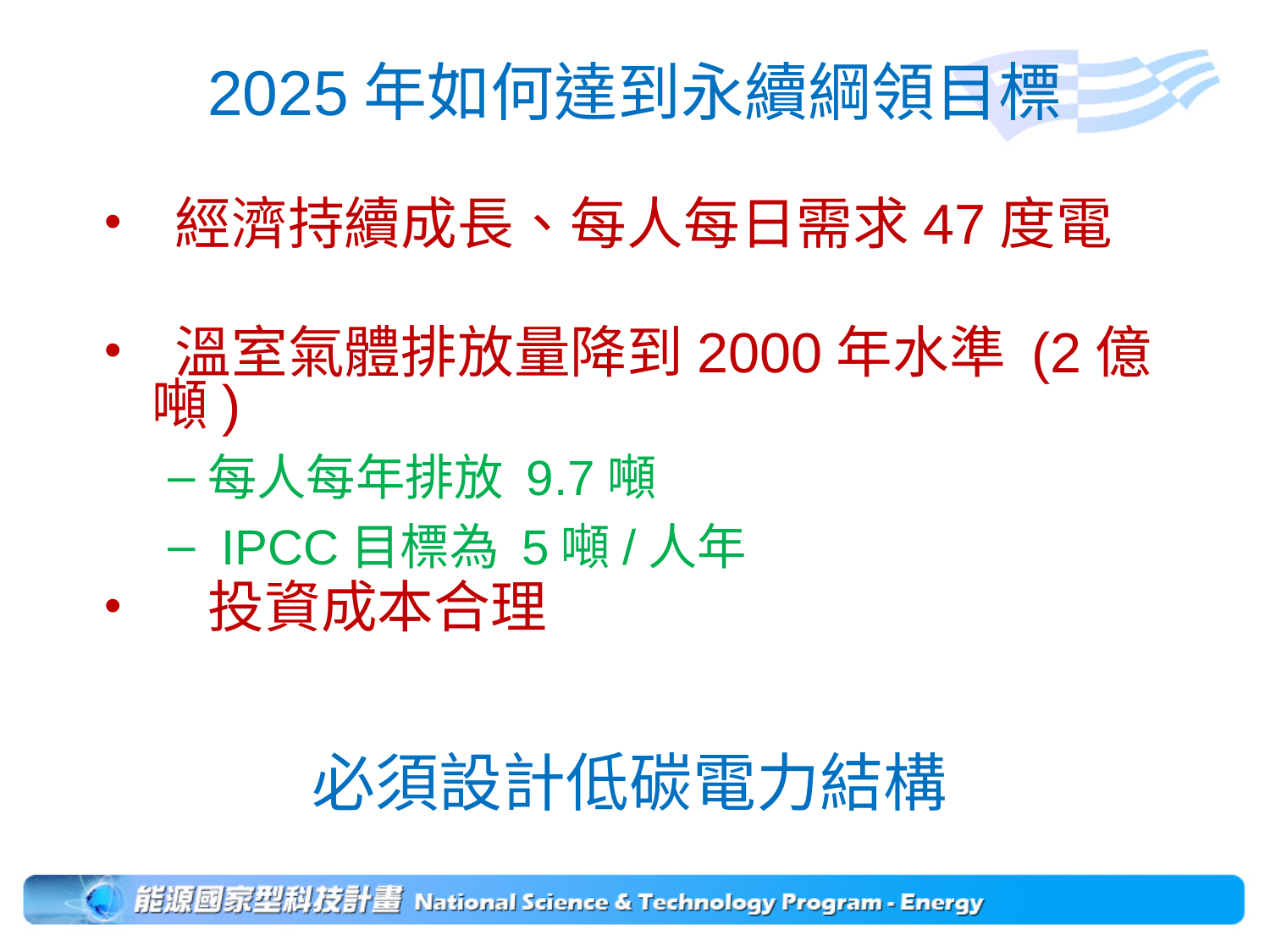

# 2025年如何達到永續綱領目標
 經濟持續成長、每人每日需求47度電

 溫室氣體排放量降到2000年水準 (2億噸)
每人每年排放 9.7噸
 IPCC目標為 5噸/人年
    投資成本合理
必須設計低碳電力結構